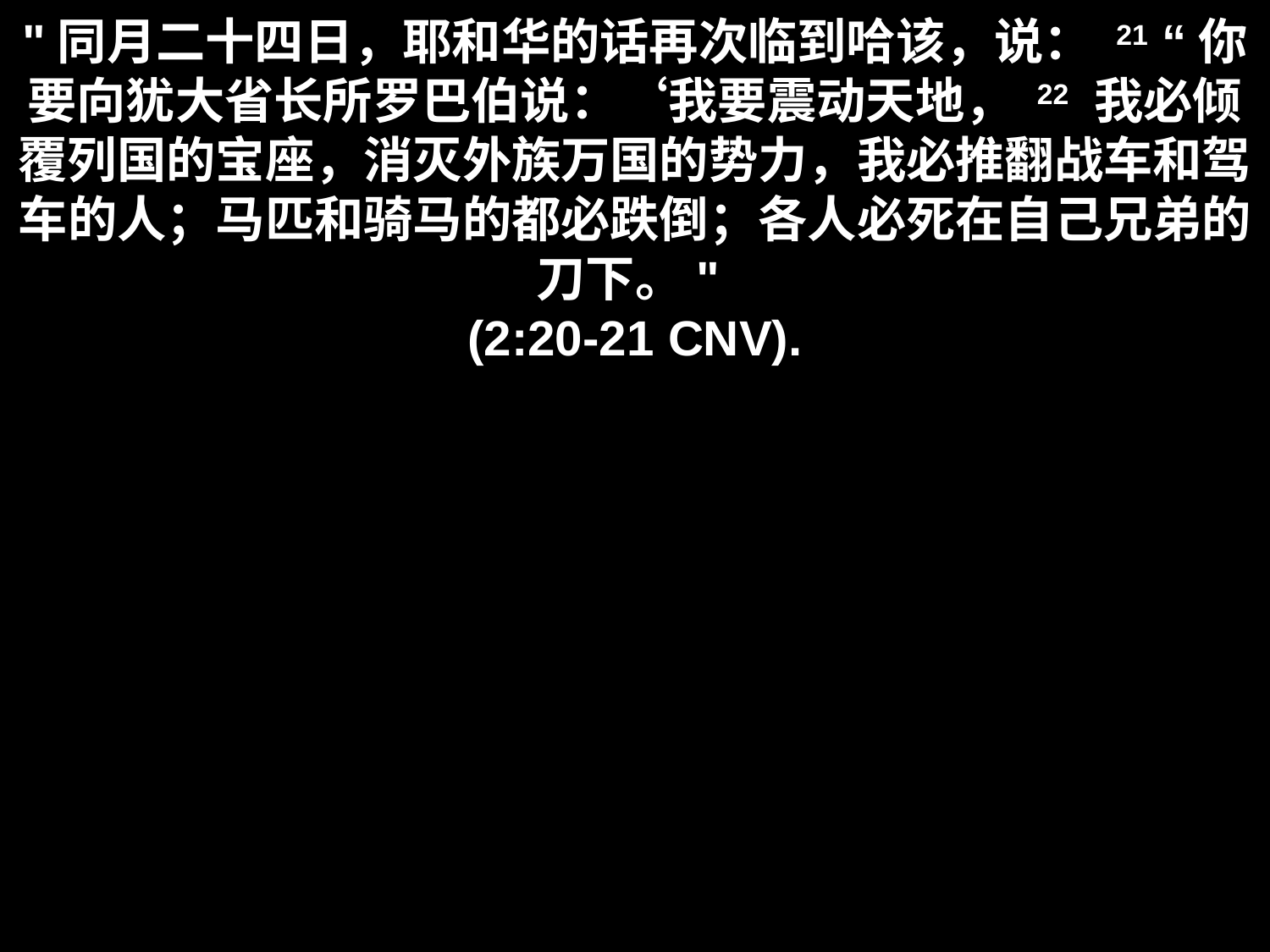

# "同月二十四日，耶和华的话再次临到哈该，说： 21 “你要向犹大省长所罗巴伯说：‘我要震动天地， 22 我必倾覆列国的宝座，消灭外族万国的势力，我必推翻战车和驾车的人；马匹和骑马的都必跌倒；各人必死在自己兄弟的刀下。" (2:20-21 CNV).